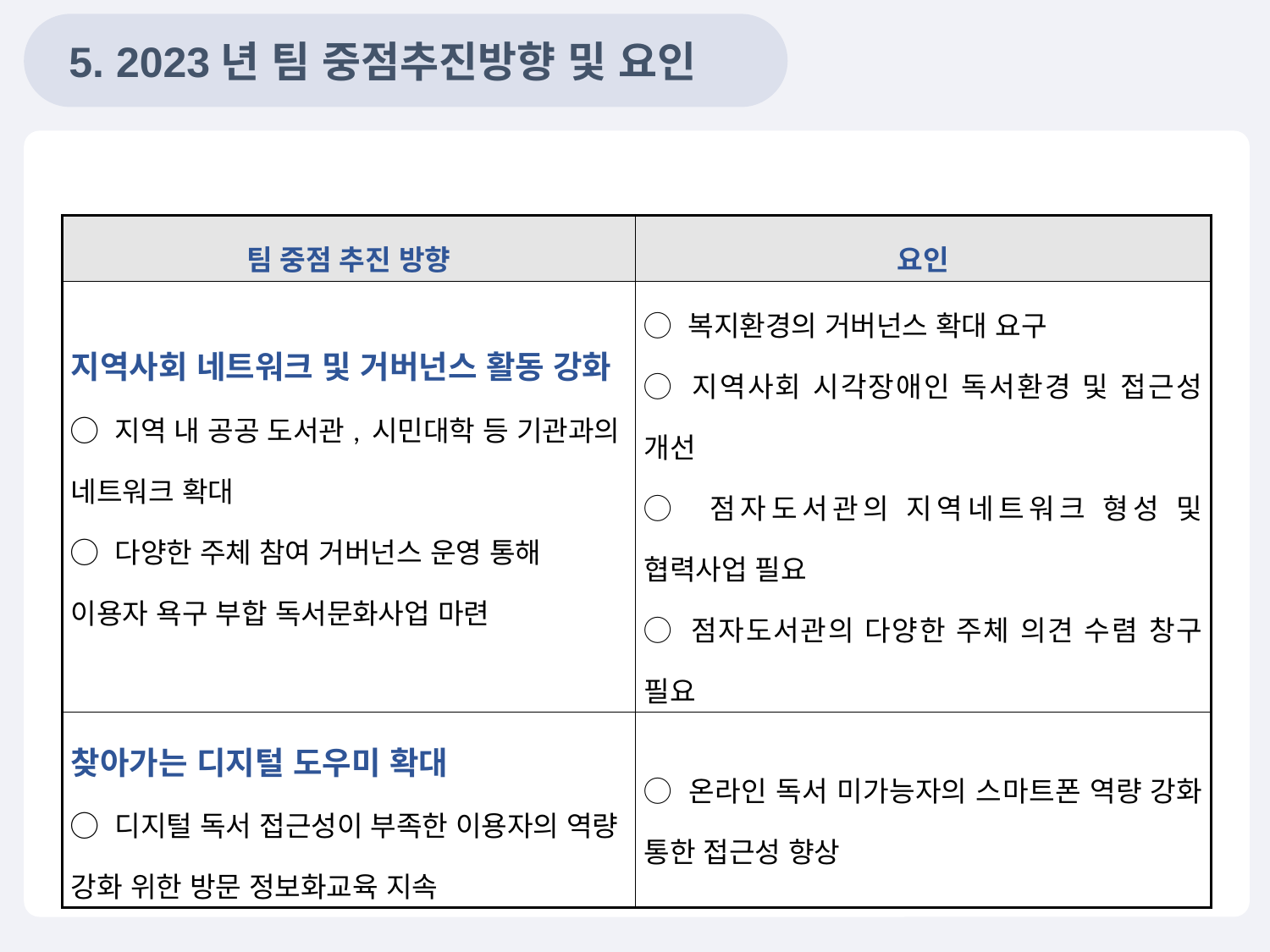

5. 2023년 팀 중점추진방향 및 요인

| 팀 중점 추진 방향 | 요인 |
| --- | --- |
| 지역사회 네트워크 및 거버넌스 활동 강화 ◯ 지역 내 공공 도서관, 시민대학 등 기관과의 네트워크 확대 ◯ 다양한 주체 참여 거버넌스 운영 통해 이용자 욕구 부합 독서문화사업 마련 | ◯ 복지환경의 거버넌스 확대 요구 ◯ 지역사회 시각장애인 독서환경 및 접근성 개선 ◯ 점자도서관의 지역네트워크 형성 및 협력사업 필요 ◯ 점자도서관의 다양한 주체 의견 수렴 창구 필요 |
| 찾아가는 디지털 도우미 확대 ◯ 디지털 독서 접근성이 부족한 이용자의 역량 강화 위한 방문 정보화교육 지속 | ◯ 온라인 독서 미가능자의 스마트폰 역량 강화 통한 접근성 향상 |